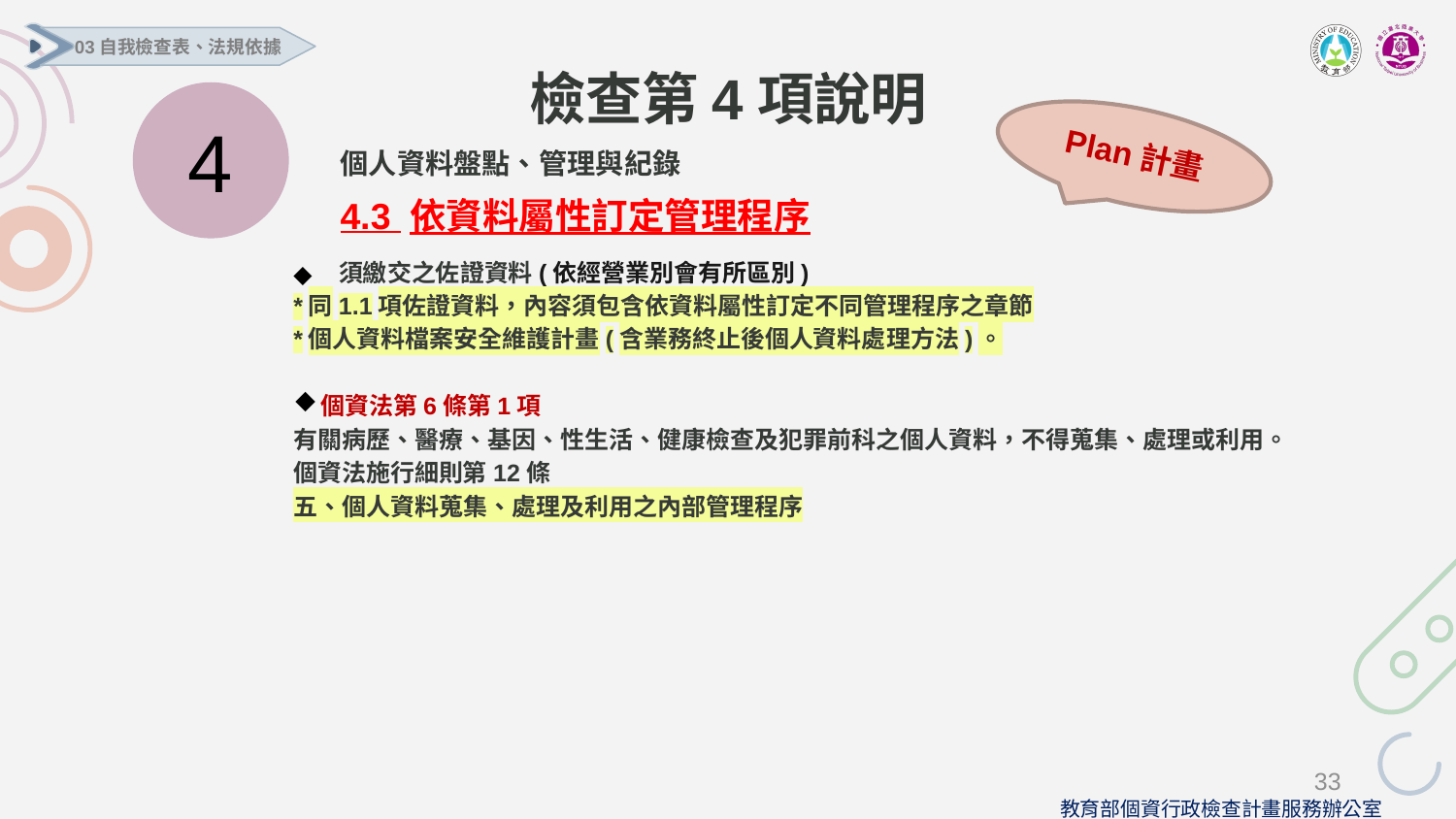

03自我檢查表、法規依據

# 檢查第4項說明
4
個人資料盤點、管理與紀錄
4.3 依資料屬性訂定管理程序
Plan計畫
須繳交之佐證資料(依經營業別會有所區別)
*同1.1項佐證資料，內容須包含依資料屬性訂定不同管理程序之章節
*個人資料檔案安全維護計畫(含業務終止後個人資料處理方法)。

個資法第6條第1項
有關病歷、醫療、基因、性生活、健康檢查及犯罪前科之個人資料，不得蒐集、處理或利用。
個資法施行細則第12條
五、個人資料蒐集、處理及利用之內部管理程序

33